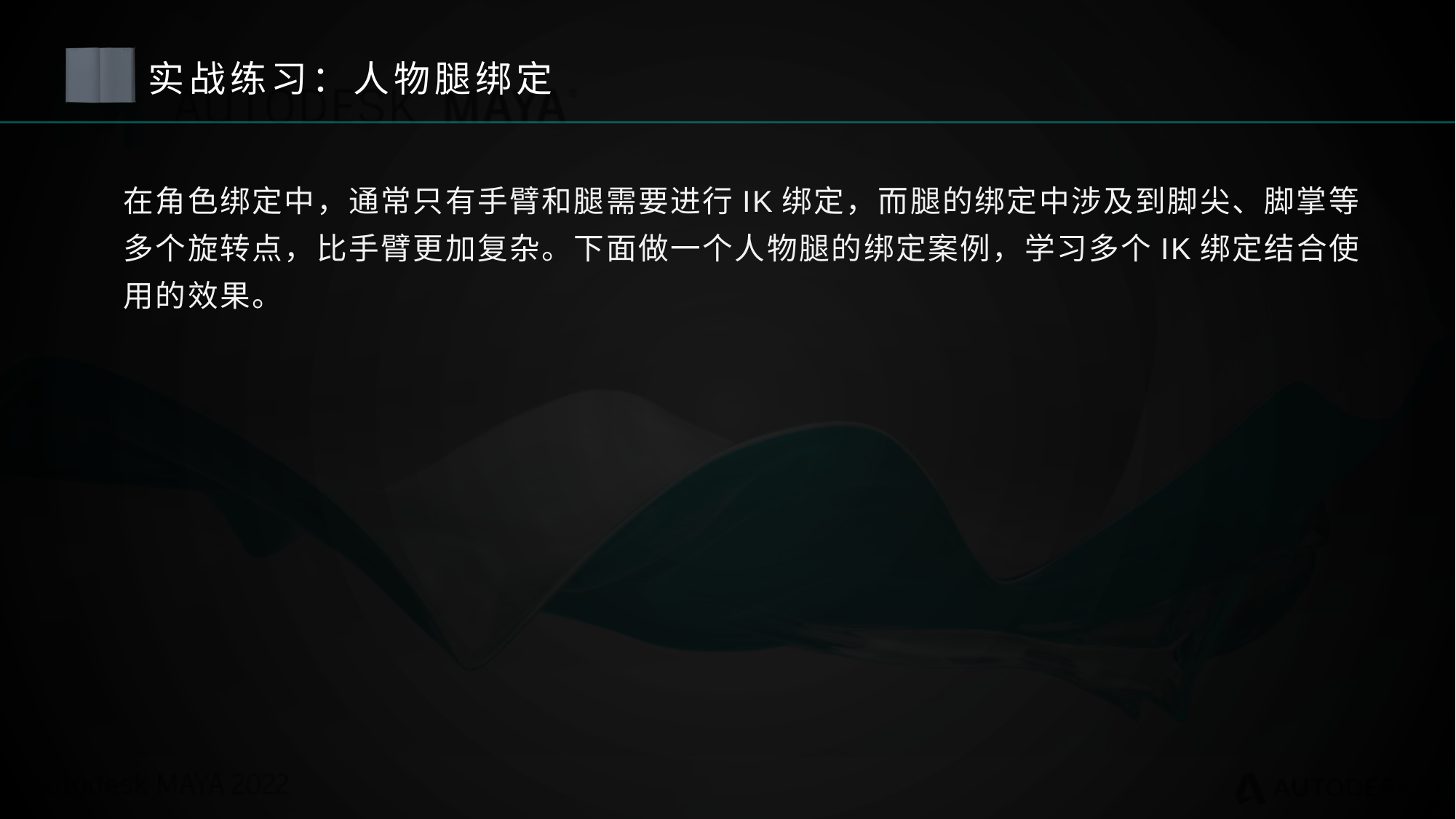

实战练习：人物腿绑定
在角色绑定中，通常只有手臂和腿需要进行IK绑定，而腿的绑定中涉及到脚尖、脚掌等多个旋转点，比手臂更加复杂。下面做一个人物腿的绑定案例，学习多个IK绑定结合使用的效果。